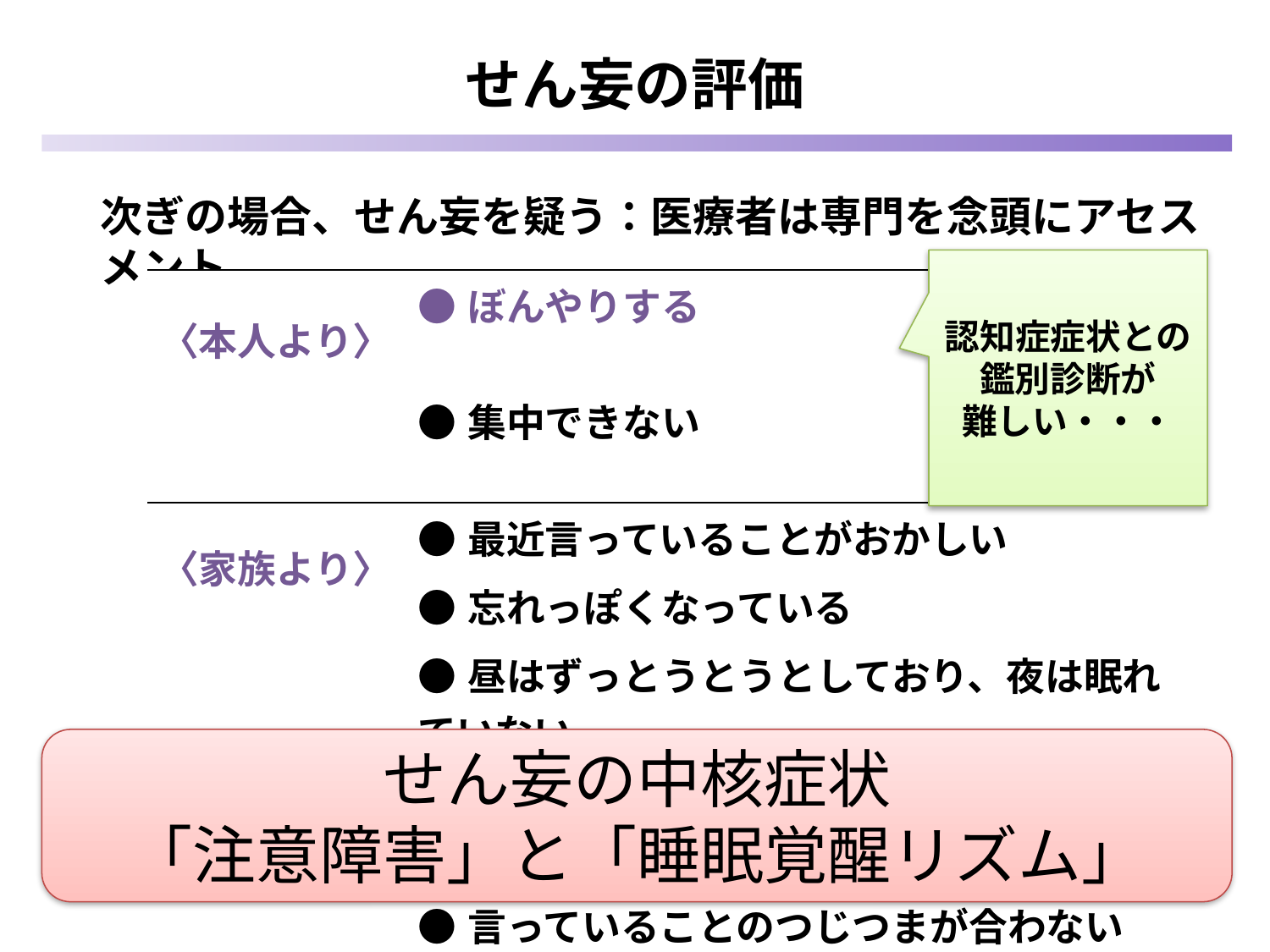

# せん妄の評価

次ぎの場合、せん妄を疑う：医療者は専門を念頭にアセスメント

認知症症状との
鑑別診断が
難しい・・・
| 〈本人より〉 | ●ぼんやりする |
| --- | --- |
|  | ●集中できない |
| 〈家族より〉 | ●最近言っていることがおかしい |
|  | ●忘れっぽくなっている |
|  | ●昼はずっとうとうとしており、夜は眠れていない |
| 〈看護師より〉 | ●点滴中に点滴台を持たずに歩こうとして危険 |
|  | ●言っていることのつじつまが合わない |
せん妄の中核症状
「注意障害」と「睡眠覚醒リズム」